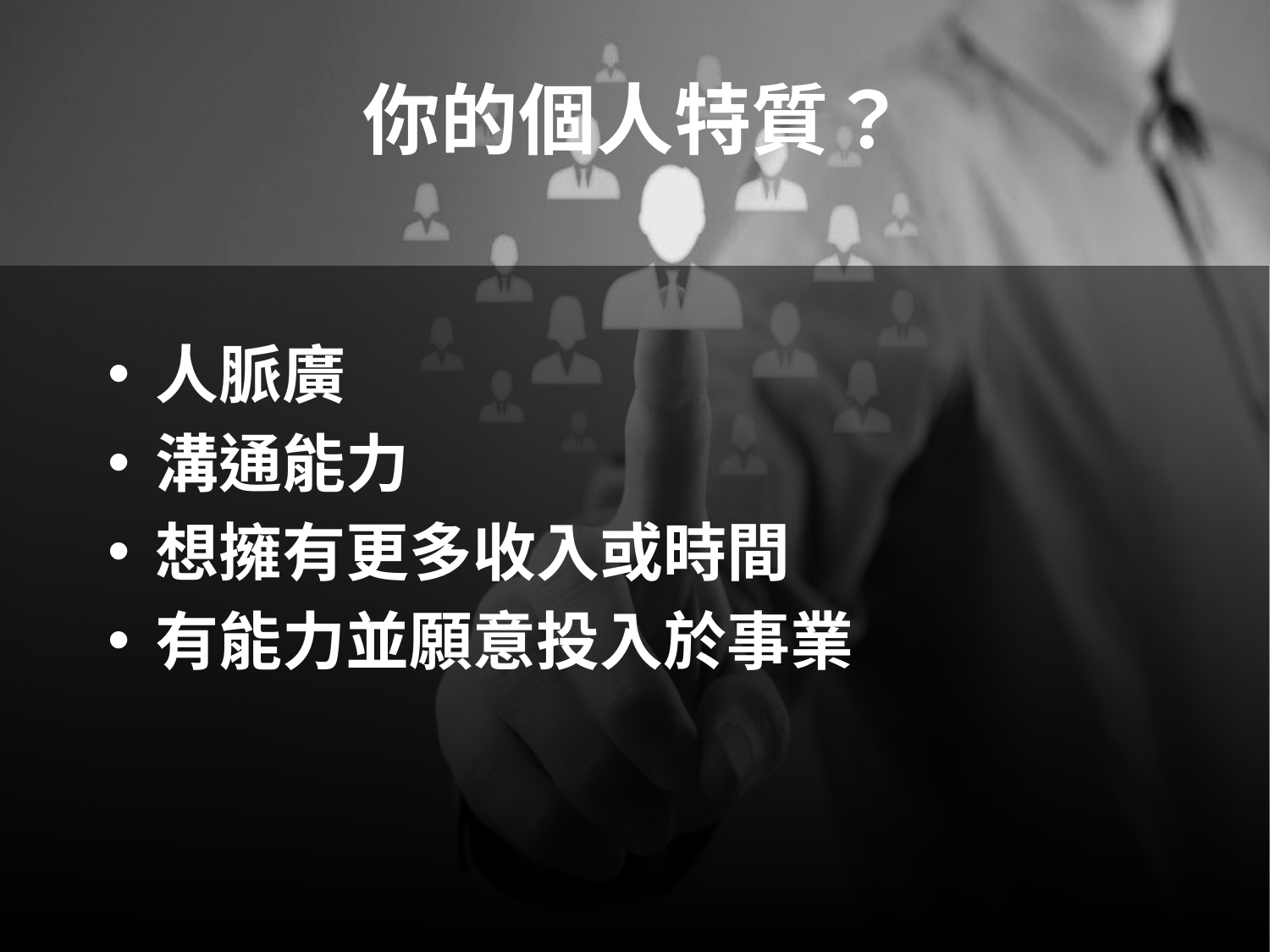

# 你的個人特質？

人脈廣
溝通能力
想擁有更多收入或時間
有能力並願意投入於事業